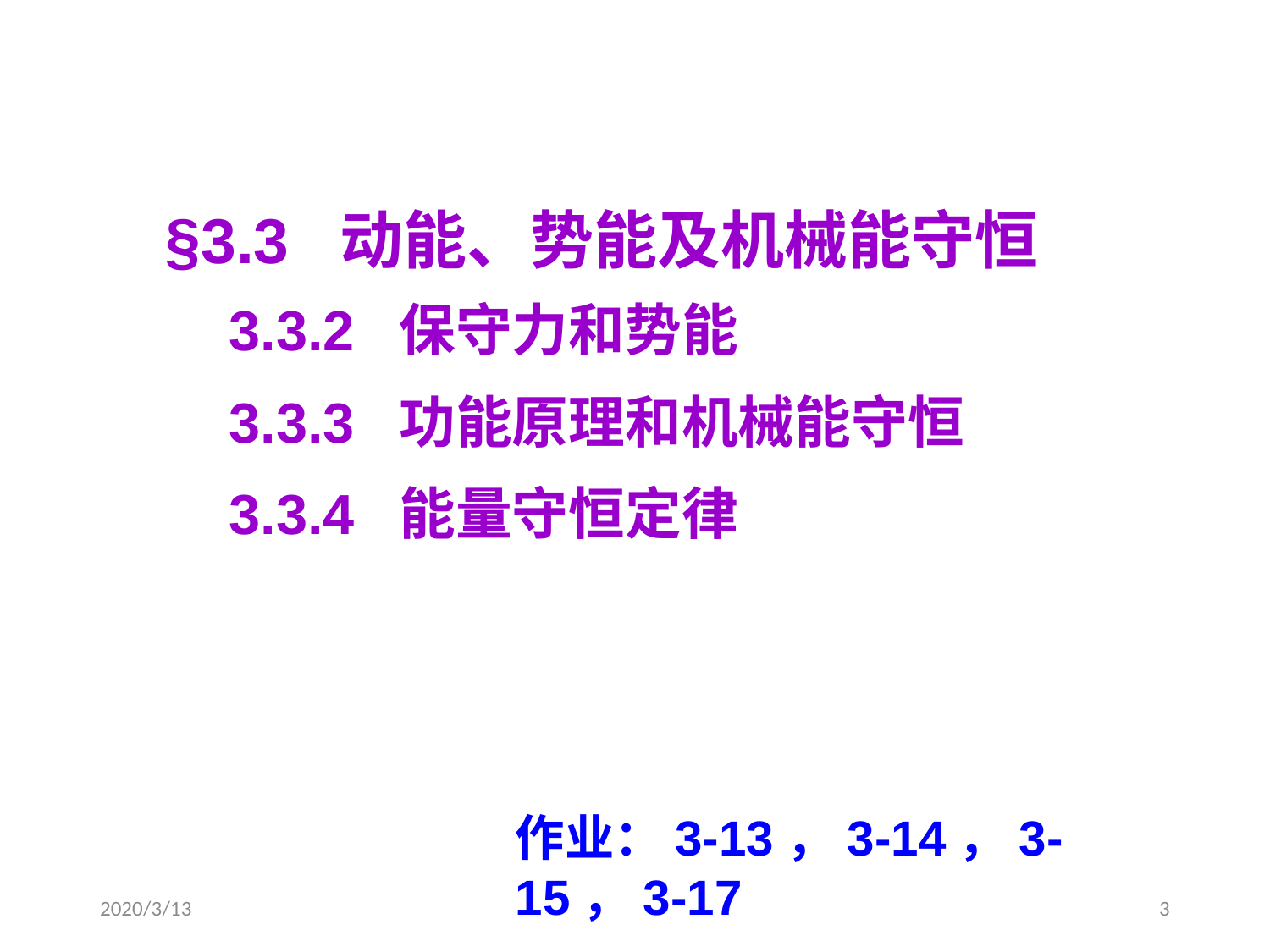

§3.3  动能、势能及机械能守恒
3.3.2  保守力和势能
3.3.3  功能原理和机械能守恒
3.3.4  能量守恒定律
作业：3-13，3-14，3-15，3-17
2020/3/13
3